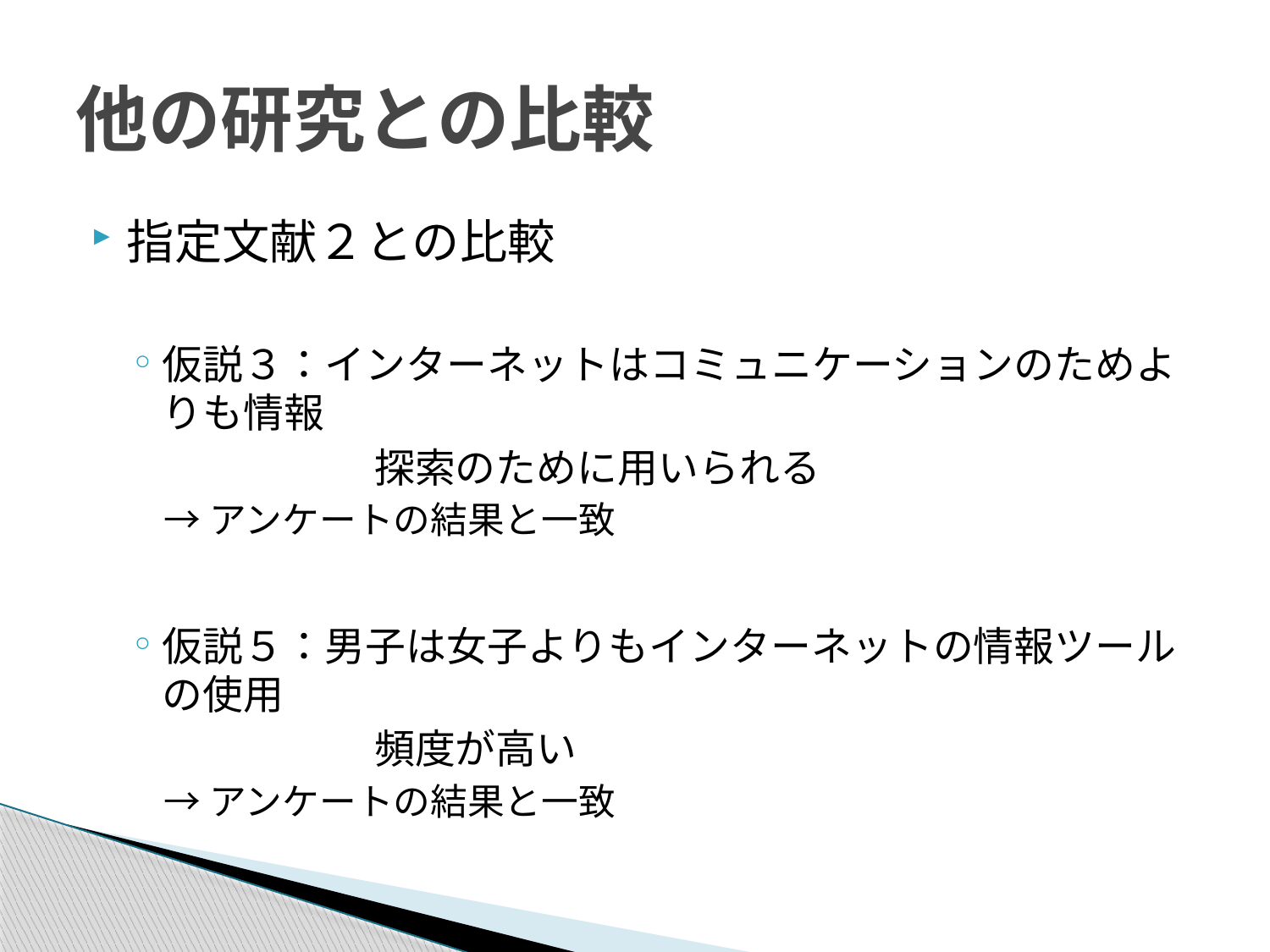

# 他の研究との比較
指定文献２との比較

仮説３：インターネットはコミュニケーションのためよりも情報
　　　　　　探索のために用いられる
→アンケートの結果と一致

仮説５：男子は女子よりもインターネットの情報ツールの使用
　　　　　　頻度が高い
→アンケートの結果と一致